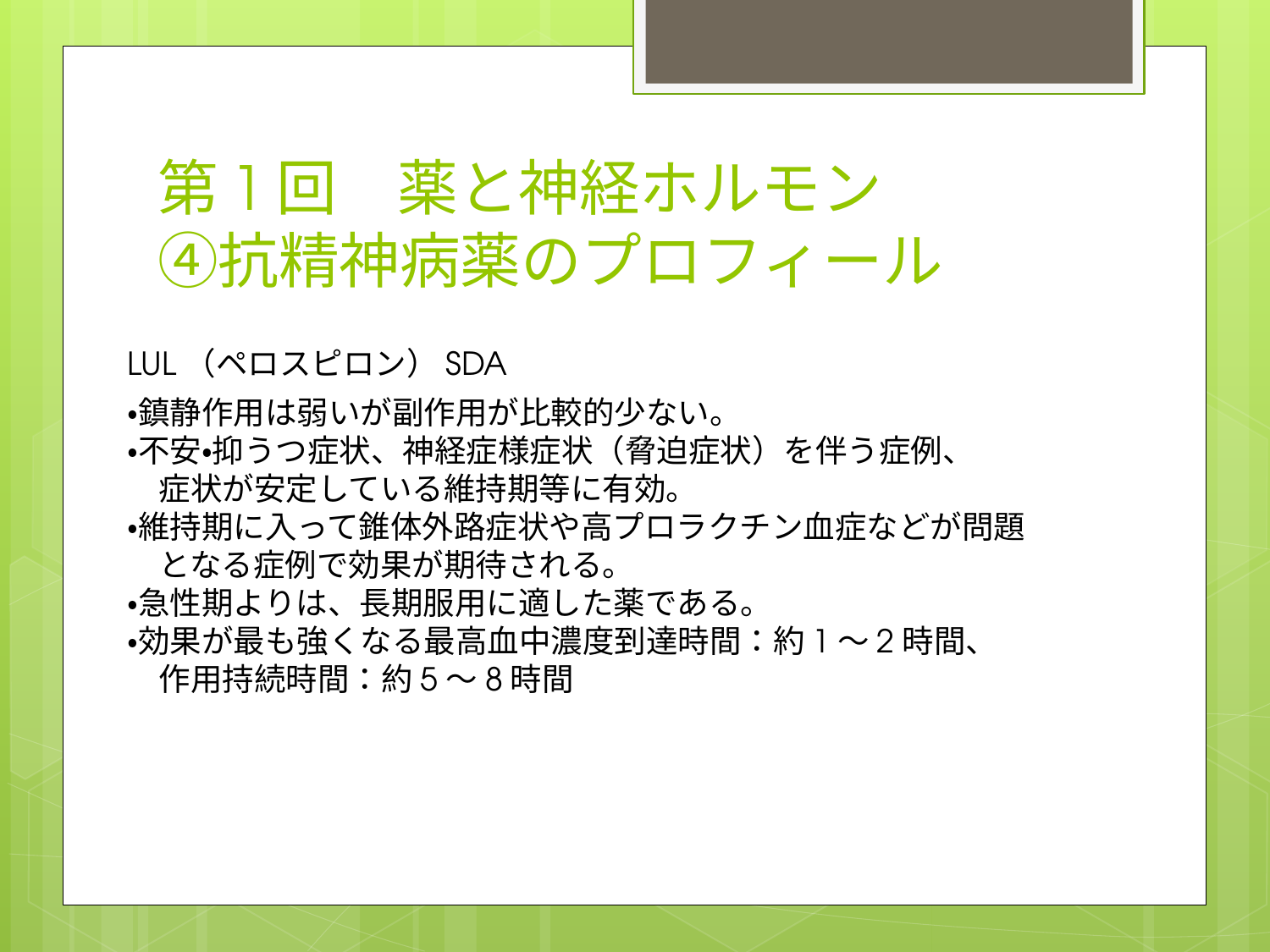

# 第1回　薬と神経ホルモン ④抗精神病薬のプロフィール
LUL（ペロスピロン）SDA
・鎮静作用は弱いが副作用が比較的少ない。
・不安・抑うつ症状、神経症様症状（脅迫症状）を伴う症例、
　症状が安定している維持期等に有効。
・維持期に入って錐体外路症状や高プロラクチン血症などが問題
　となる症例で効果が期待される。
・急性期よりは、長期服用に適した薬である。
・効果が最も強くなる最高血中濃度到達時間：約1～2時間、
　作用持続時間：約5～8時間